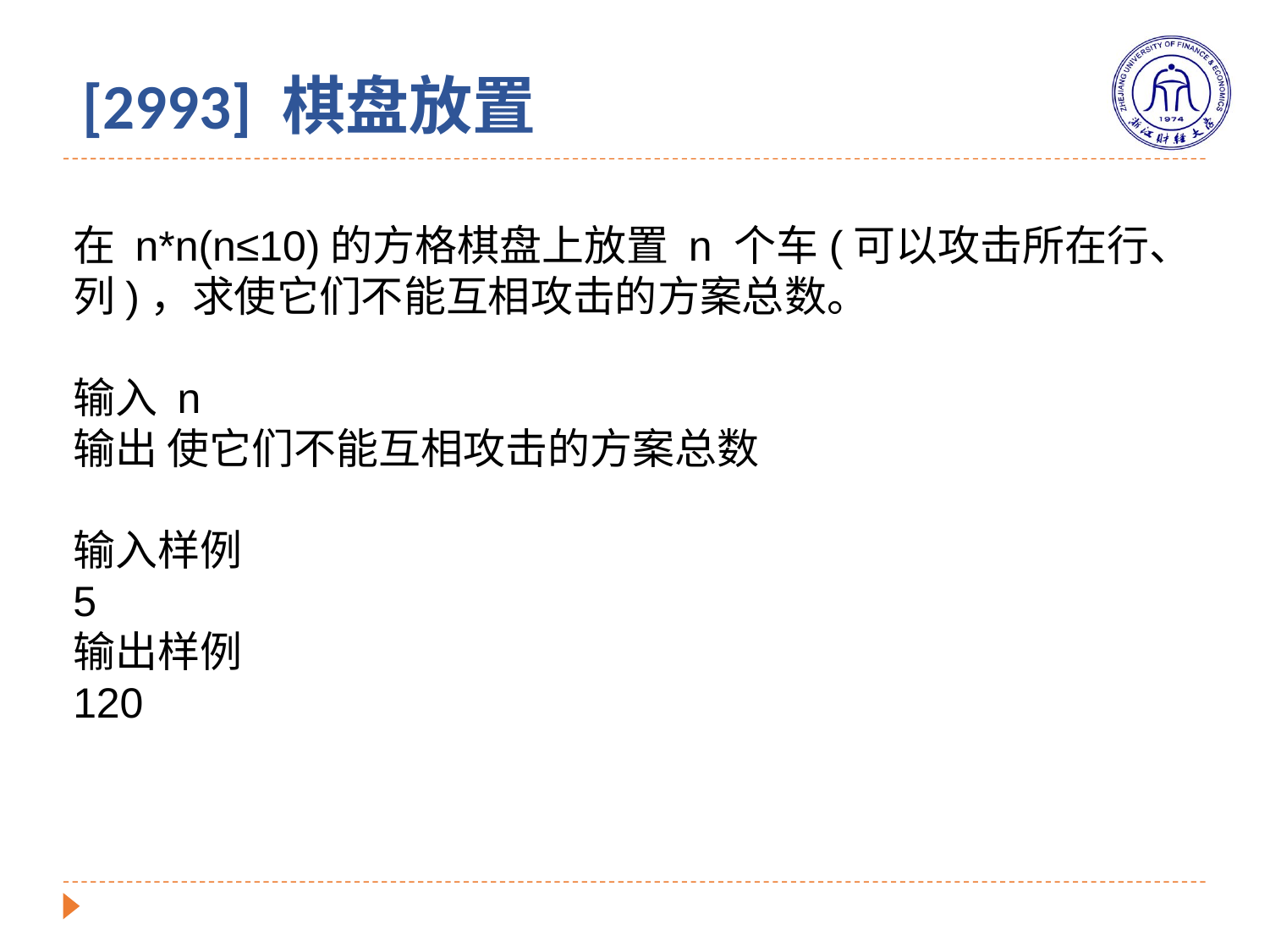

[2993] 棋盘放置
在 n*n(n≤10)的方格棋盘上放置 n 个车(可以攻击所在行、列)，求使它们不能互相攻击的方案总数。

输入 n
输出 使它们不能互相攻击的方案总数

输入样例
5
输出样例
120